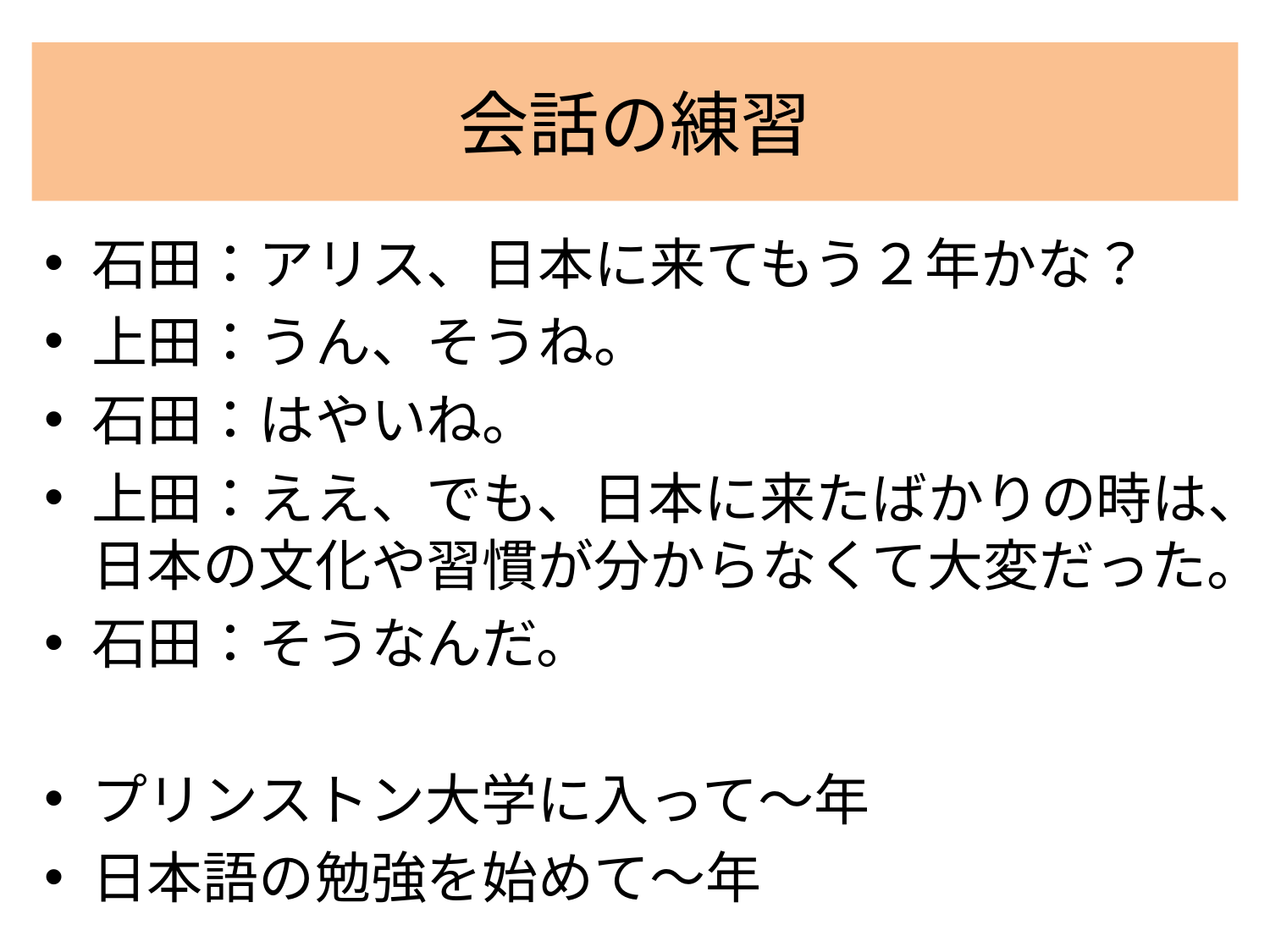

# 会話の練習
石田：アリス、日本に来てもう２年かな？
上田：うん、そうね。
石田：はやいね。
上田：ええ、でも、日本に来たばかりの時は、日本の文化や習慣が分からなくて大変だった。
石田：そうなんだ。

プリンストン大学に入って〜年
日本語の勉強を始めて〜年